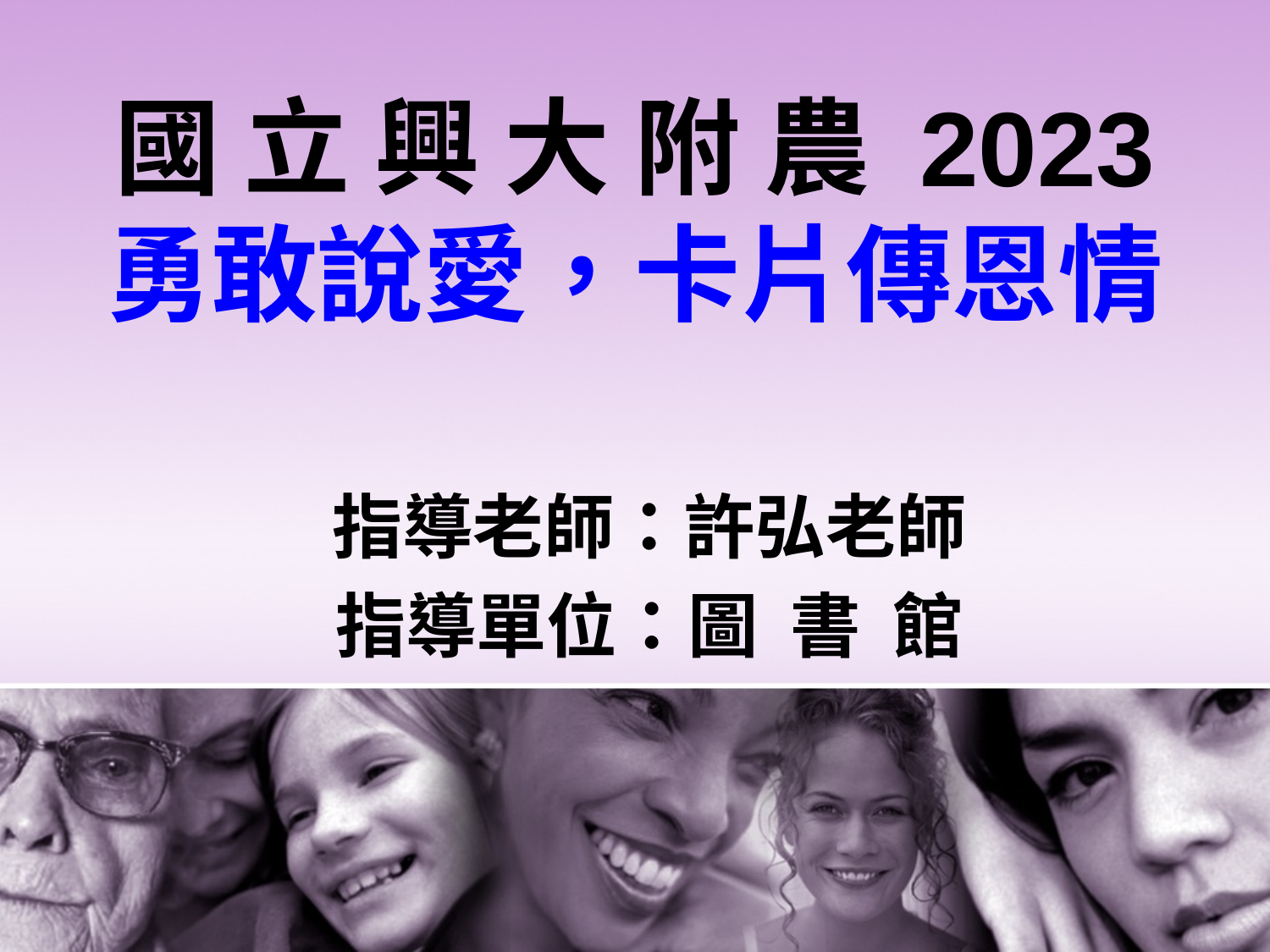

# 國 立 興 大 附 農 2023 勇敢說愛，卡片傳恩情
指導老師：許弘老師
指導單位：圖  書  館